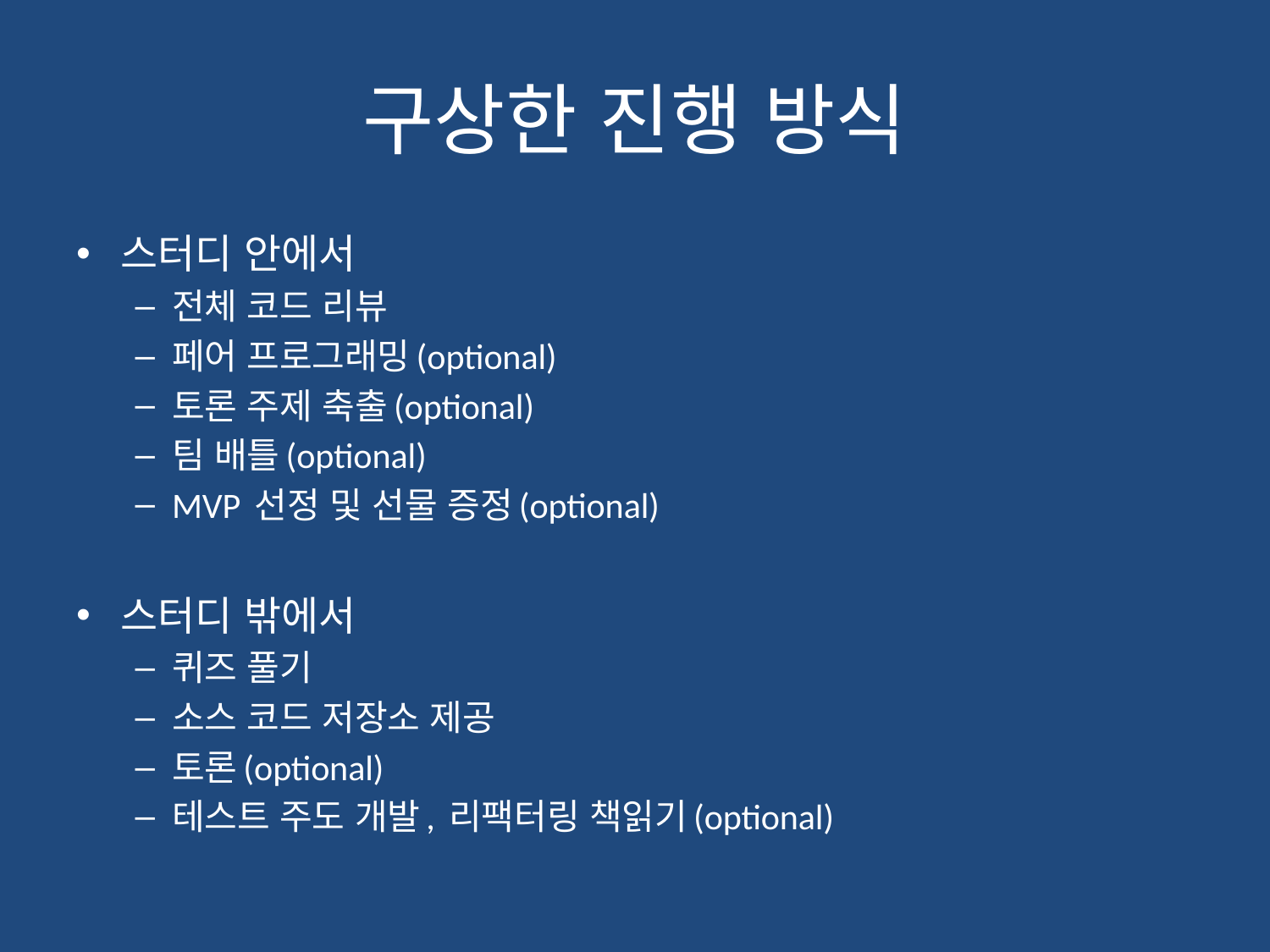

# 구상한 진행 방식
스터디 안에서
전체 코드 리뷰
페어 프로그래밍(optional)
토론 주제 축출(optional)
팀 배틀(optional)
MVP 선정 및 선물 증정(optional)

스터디 밖에서
퀴즈 풀기
소스 코드 저장소 제공
토론(optional)
테스트 주도 개발, 리팩터링 책읽기(optional)